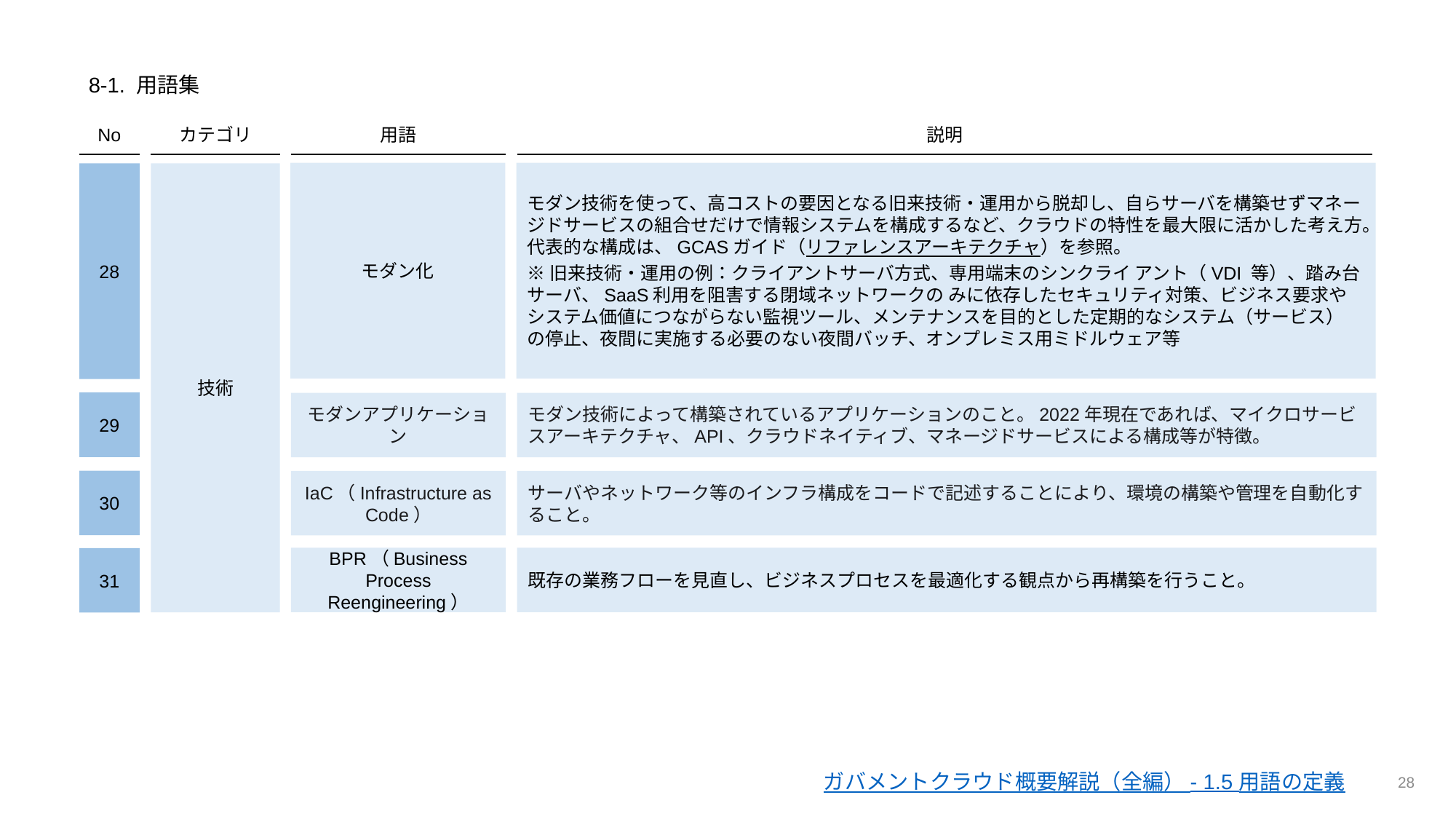

# 8-1. 用語集
No
カテゴリ
用語
説明
モダン化
モダン技術を使って、高コストの要因となる旧来技術・運用から脱却し、自らサーバを構築せずマネージドサービスの組合せだけで情報システムを構成するなど、クラウドの特性を最大限に活かした考え方。
代表的な構成は、GCASガイド（リファレンスアーキテクチャ）を参照。
※旧来技術・運用の例：クライアントサーバ方式、専用端末のシンクライ アント（VDI 等）、踏み台サーバ、SaaS利用を阻害する閉域ネットワークの みに依存したセキュリティ対策、ビジネス要求やシステム価値につながらない監視ツール、メンテナンスを目的とした定期的なシステム（サービス） の停止、夜間に実施する必要のない夜間バッチ、オンプレミス用ミドルウェア等
技術
28
29
モダンアプリケーション
モダン技術によって構築されているアプリケーションのこと。2022年現在であれば、マイクロサービスアーキテクチャ、API、クラウドネイティブ、マネージドサービスによる構成等が特徴。
30
IaC（Infrastructure as Code）
サーバやネットワーク等のインフラ構成をコードで記述することにより、環境の構築や管理を自動化すること。
BPR（Business Process Reengineering）
既存の業務フローを見直し、ビジネスプロセスを最適化する観点から再構築を行うこと。
31
28
ガバメントクラウド概要解説（全編） - 1.5 用語の定義